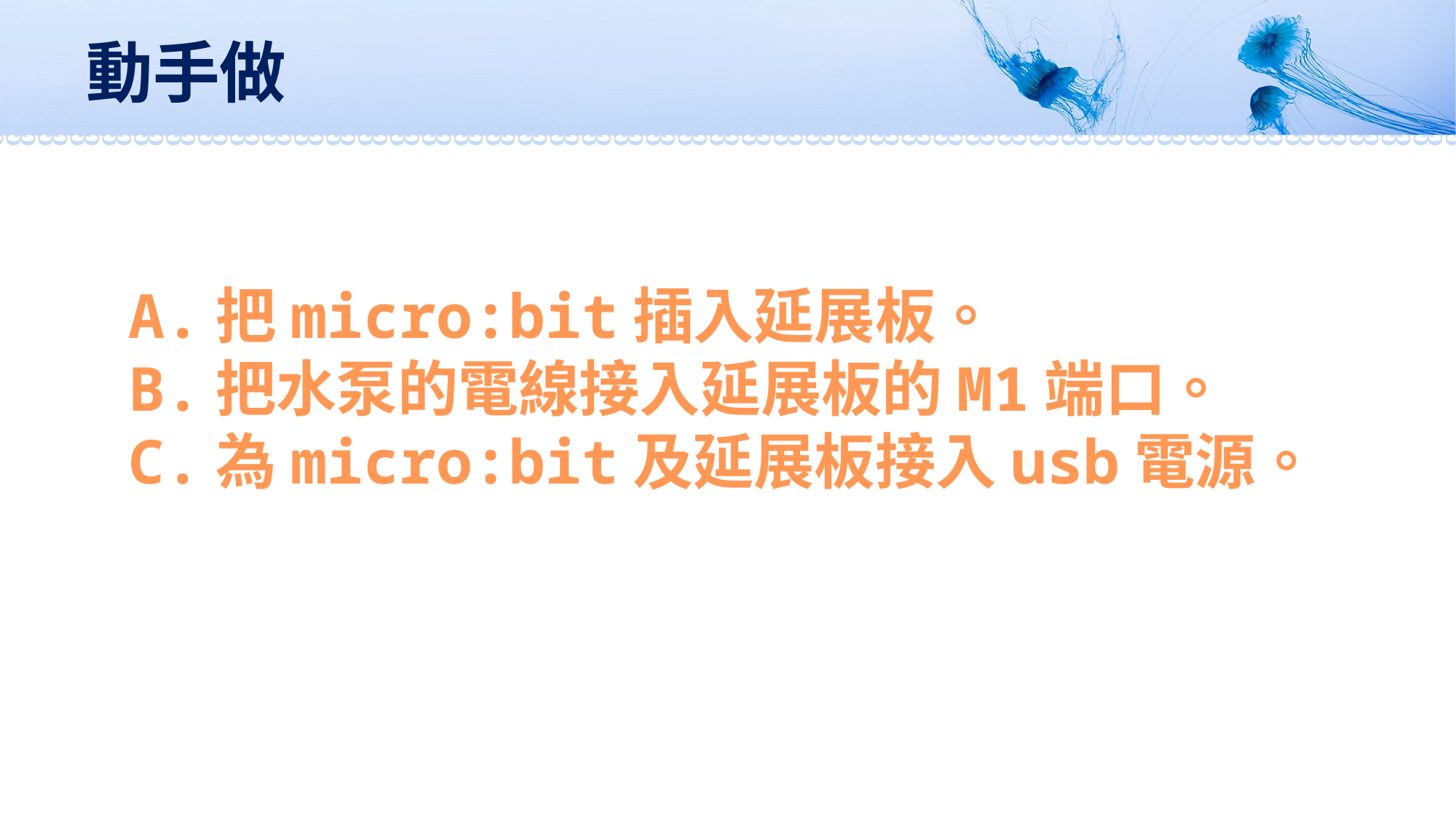

# 動手做
A.把micro:bit插入延展板。
B.把水泵的電線接入延展板的M1端口。
C.為micro:bit及延展板接入usb電源。